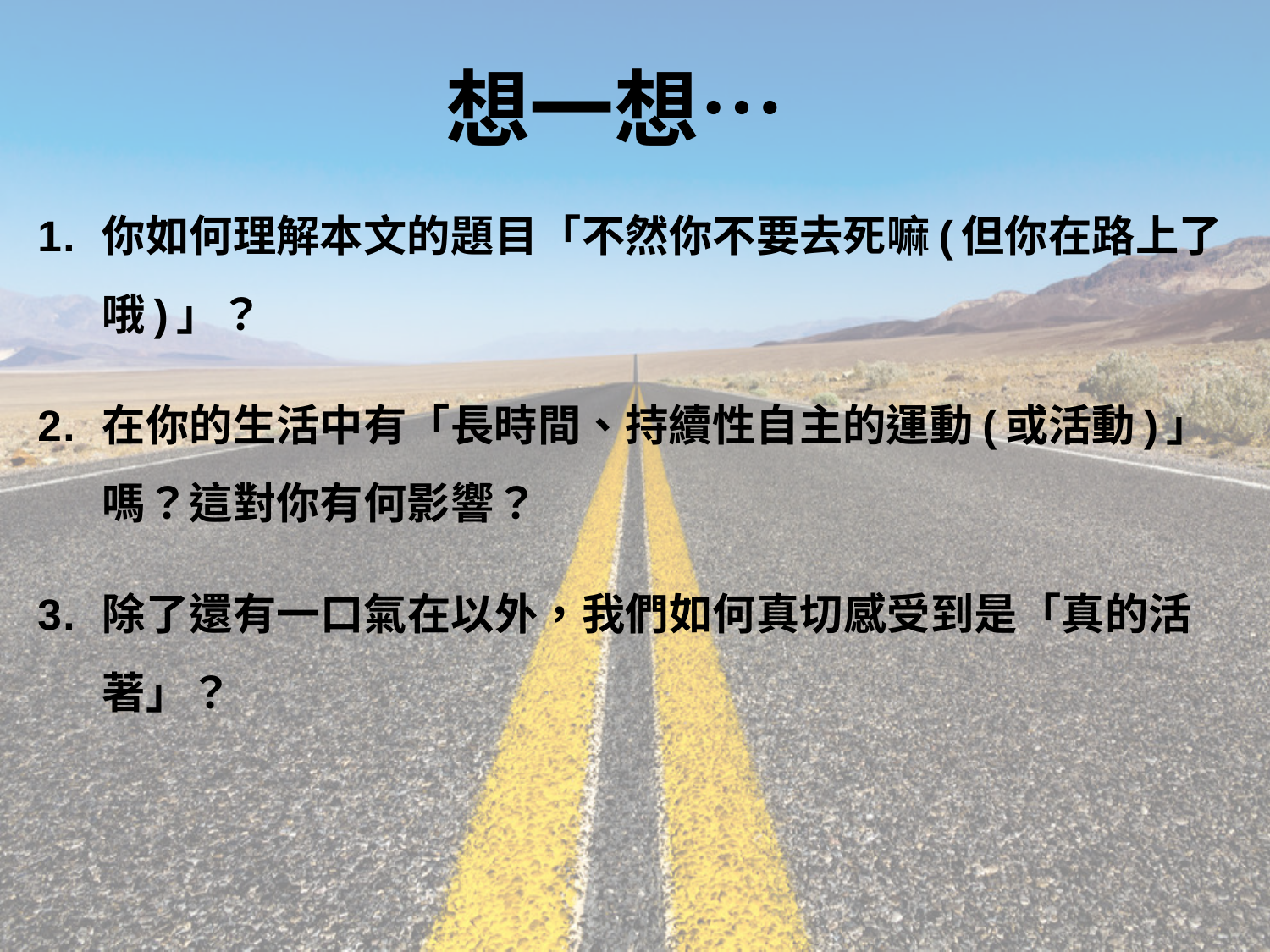

# 想一想…
你如何理解本文的題目「不然你不要去死嘛(但你在路上了哦)」？
在你的生活中有「長時間、持續性自主的運動(或活動)」嗎？這對你有何影響？
除了還有一口氣在以外，我們如何真切感受到是「真的活著」？